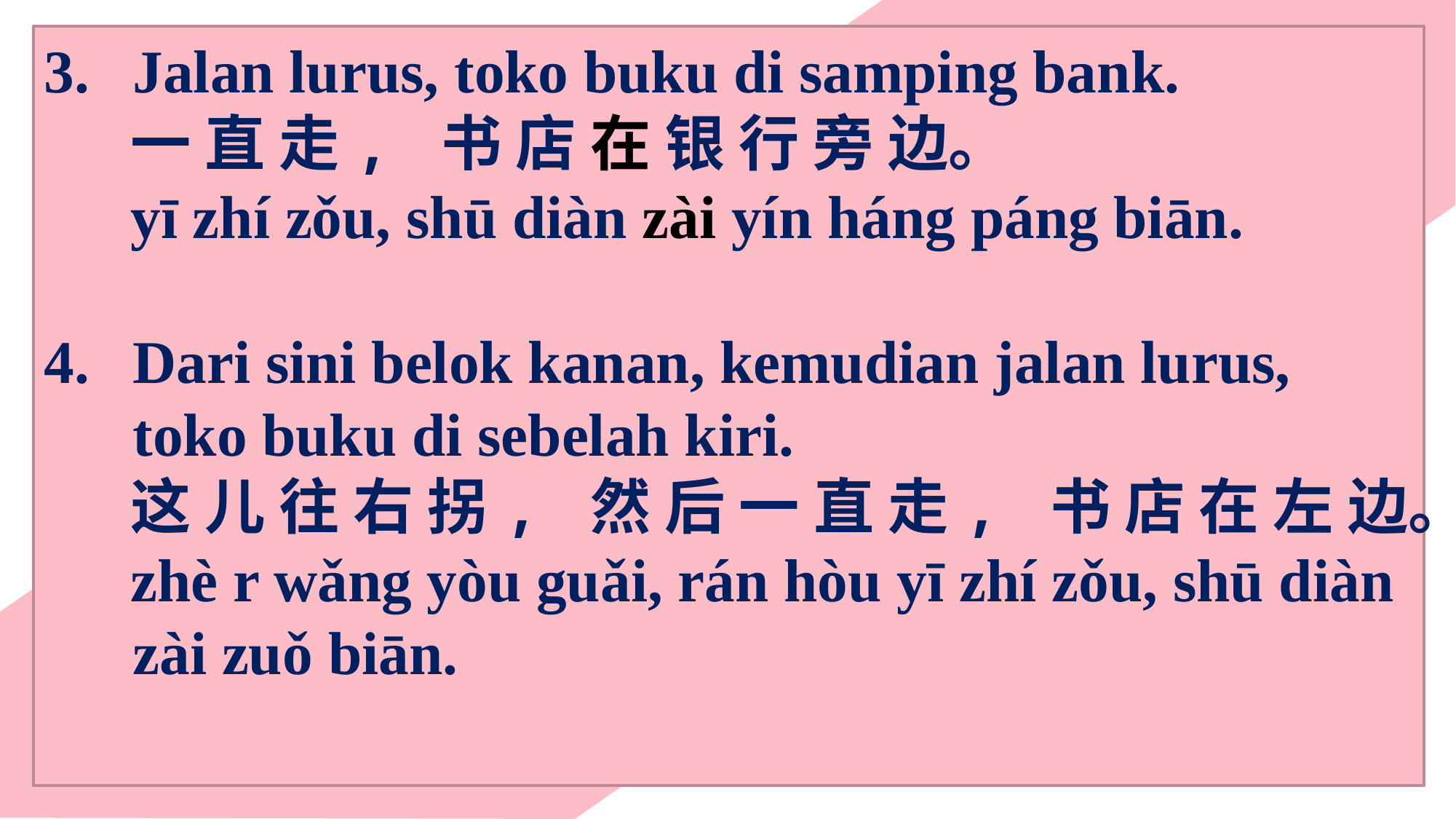

Jalan lurus, toko buku di samping bank.
一 直 走, 书 店 在 银 行 旁 边。
yī zhí zǒu, shū diàn zài yín háng páng biān.

Dari sini belok kanan, kemudian jalan lurus, toko buku di sebelah kiri.
这 儿 往 右 拐, 然 后 一 直 走, 书 店 在 左 边。
zhè r wǎng yòu guǎi, rán hòu yī zhí zǒu, shū diàn zài zuǒ biān.